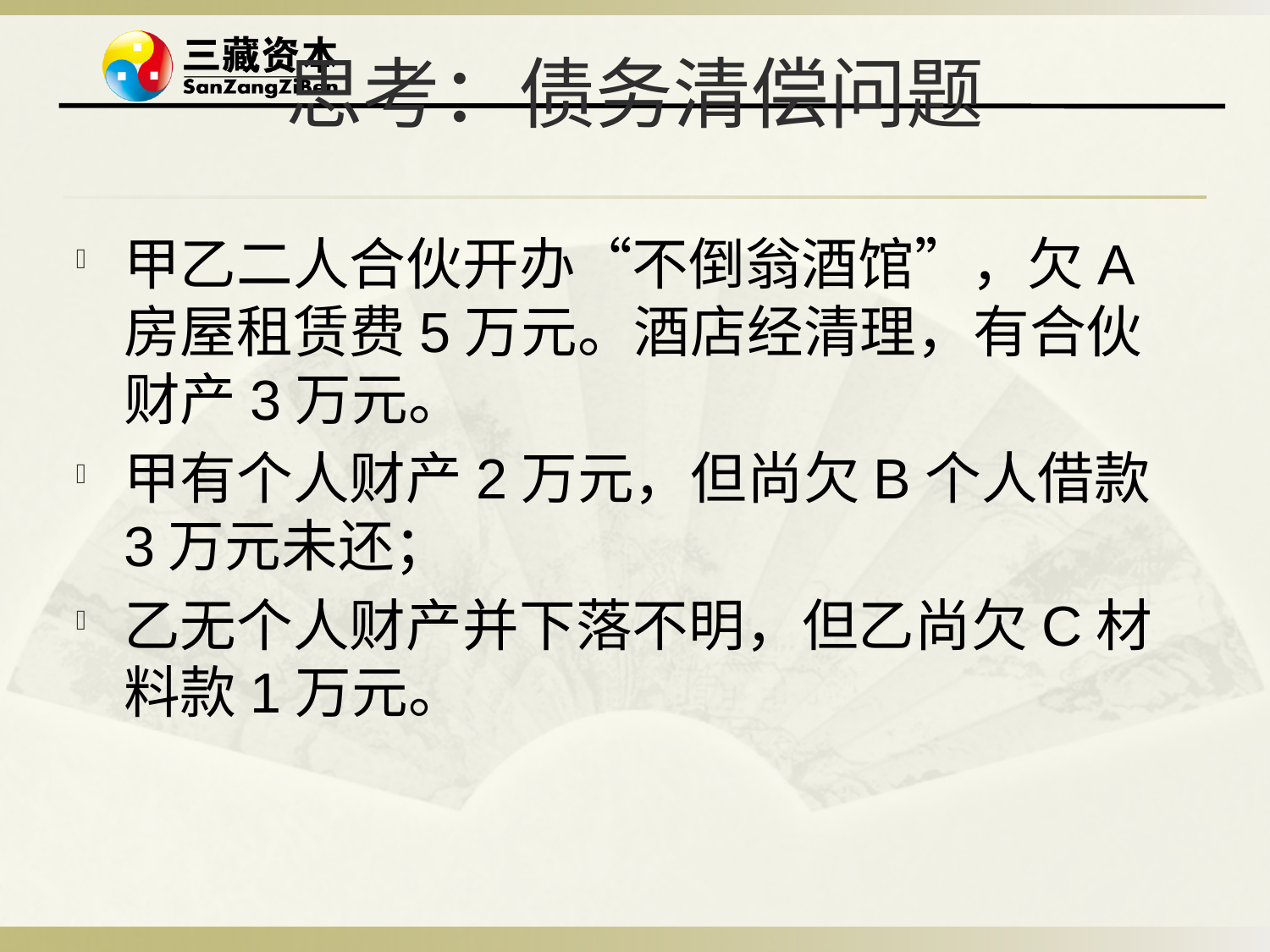

# 思考：债务清偿问题
甲乙二人合伙开办“不倒翁酒馆”，欠A房屋租赁费5万元。酒店经清理，有合伙财产3万元。
甲有个人财产2万元，但尚欠B个人借款3万元未还；
乙无个人财产并下落不明，但乙尚欠C材料款1万元。